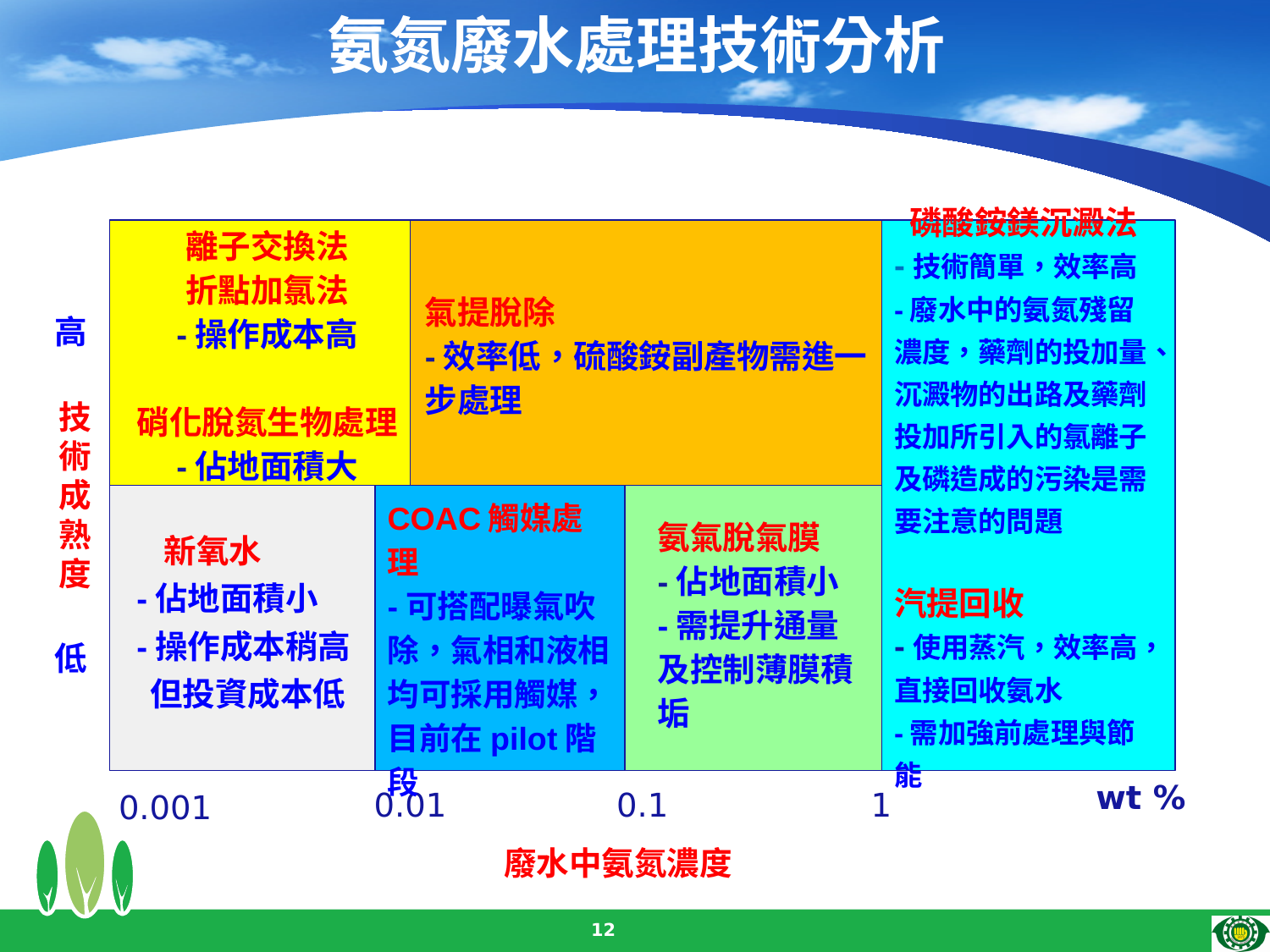

氨氮廢水處理技術分析
離子交換法
折點加氯法
-操作成本高

硝化脫氮生物處理
-佔地面積大
氣提脫除
-效率低，硫酸銨副產物需進一步處理
 磷酸銨鎂沉澱法
-技術簡單，效率高
-廢水中的氨氮殘留濃度，藥劑的投加量、沉澱物的出路及藥劑投加所引入的氯離子及磷造成的污染是需要注意的問題

汽提回收
-使用蒸汽，效率高，直接回收氨水
-需加強前處理與節能

高
技術成熟度

COAC觸媒處理
-可搭配曝氣吹除，氣相和液相均可採用觸媒，目前在pilot階段
氨氣脫氣膜
-佔地面積小
-需提升通量及控制薄膜積垢
    新氧水
 -佔地面積小
 -操作成本稍高
  但投資成本低
低
wt %
0.01
0.1
1
0.001
廢水中氨氮濃度
12